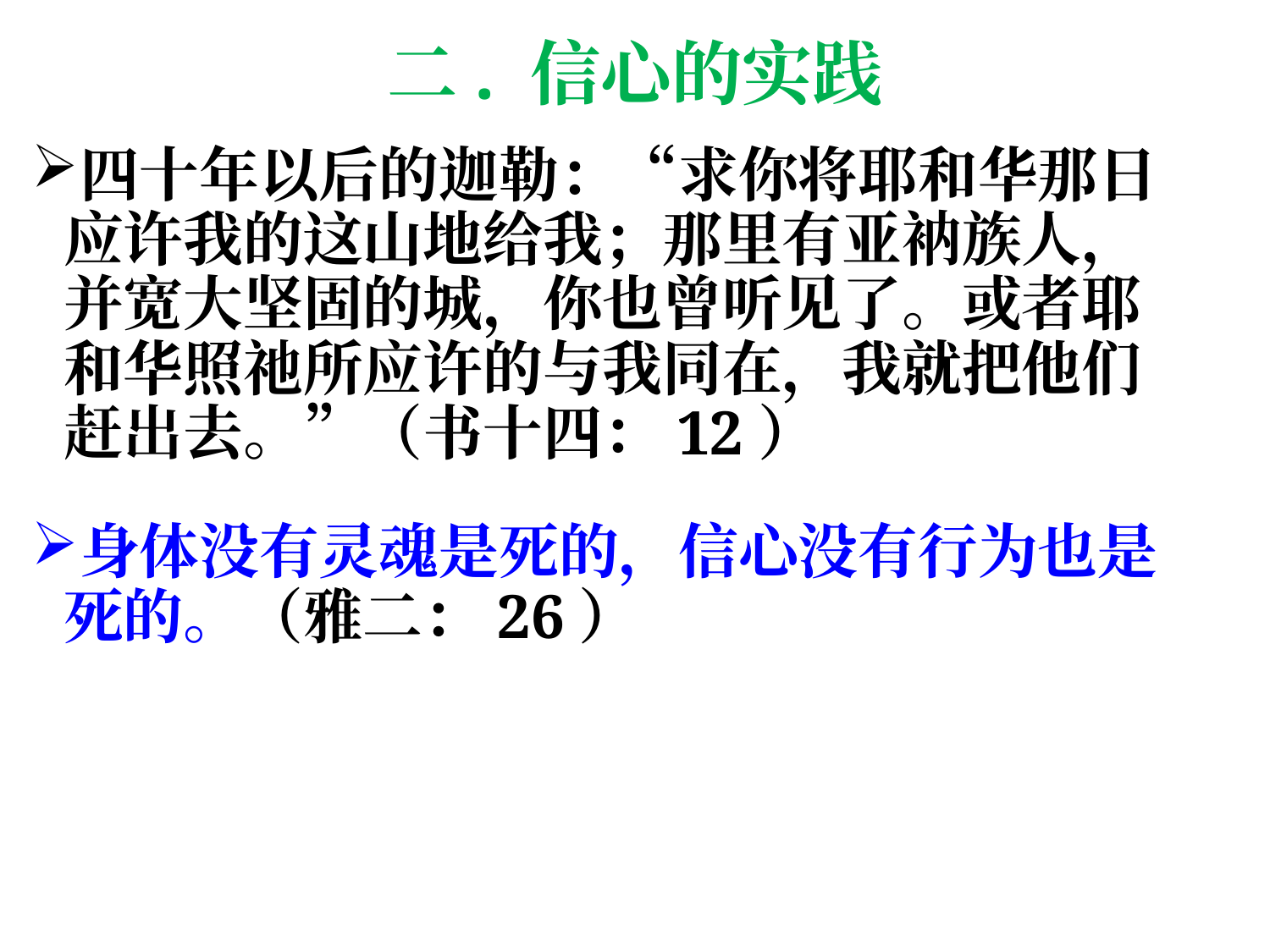

# 二. 信心的实践
四十年以后的迦勒：“求你将耶和华那日应许我的这山地给我；那里有亚衲族人，并宽大坚固的城，你也曾听见了。或者耶和华照祂所应许的与我同在，我就把他们赶出去。”（书十四：12）

身体没有灵魂是死的，信心没有行为也是死的。（雅二：26）